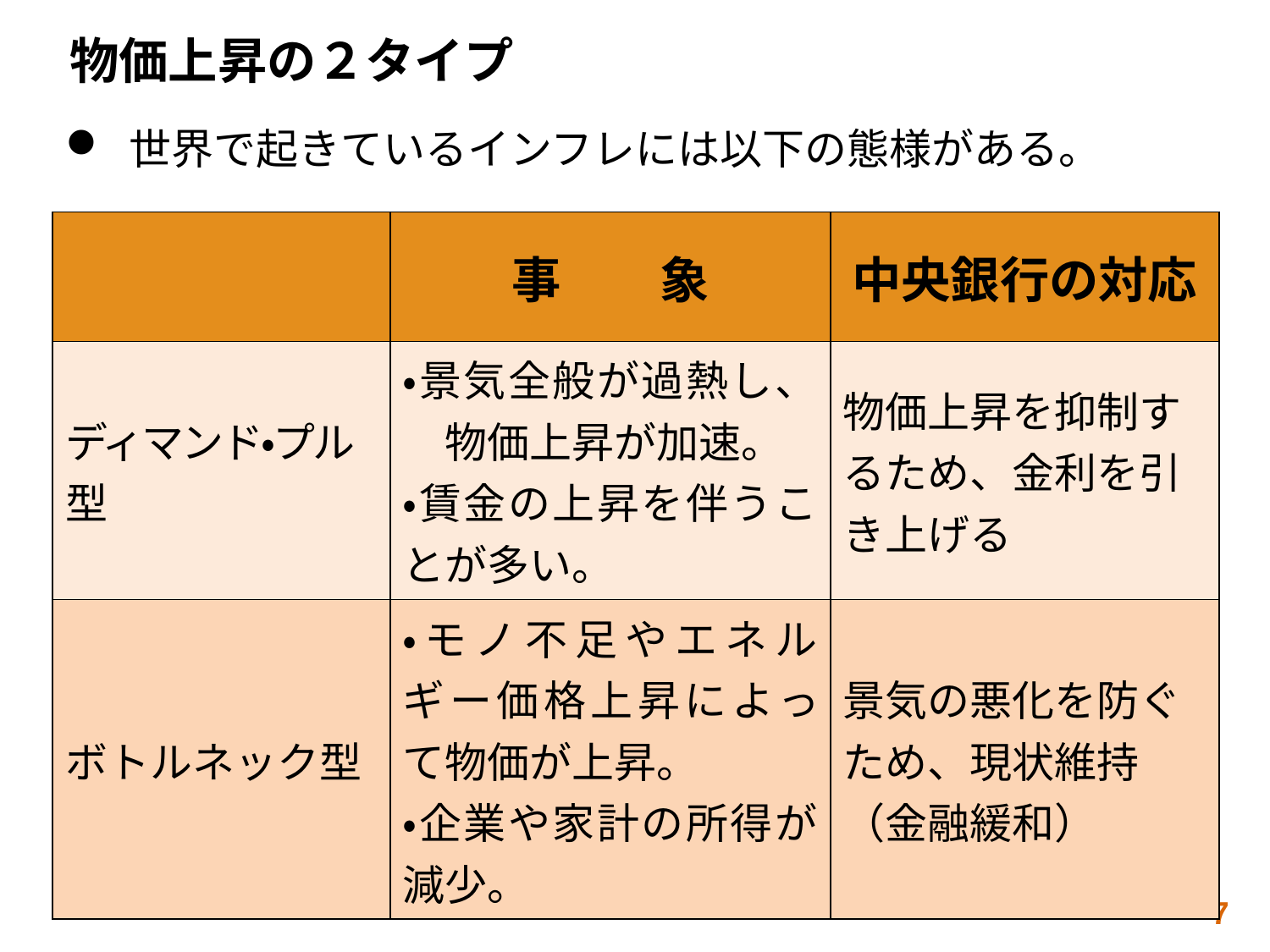

物価上昇の２タイプ
世界で起きているインフレには以下の態様がある。
|  | 事　　象 | 中央銀行の対応 |
| --- | --- | --- |
| ディマンド・プル型 | ・景気全般が過熱し、　物価上昇が加速。 ・賃金の上昇を伴うことが多い。 | 物価上昇を抑制するため、金利を引き上げる |
| ボトルネック型 | ・モノ不足やエネルギー価格上昇によって物価が上昇。 ・企業や家計の所得が減少。 | 景気の悪化を防ぐため、現状維持（金融緩和） |
7